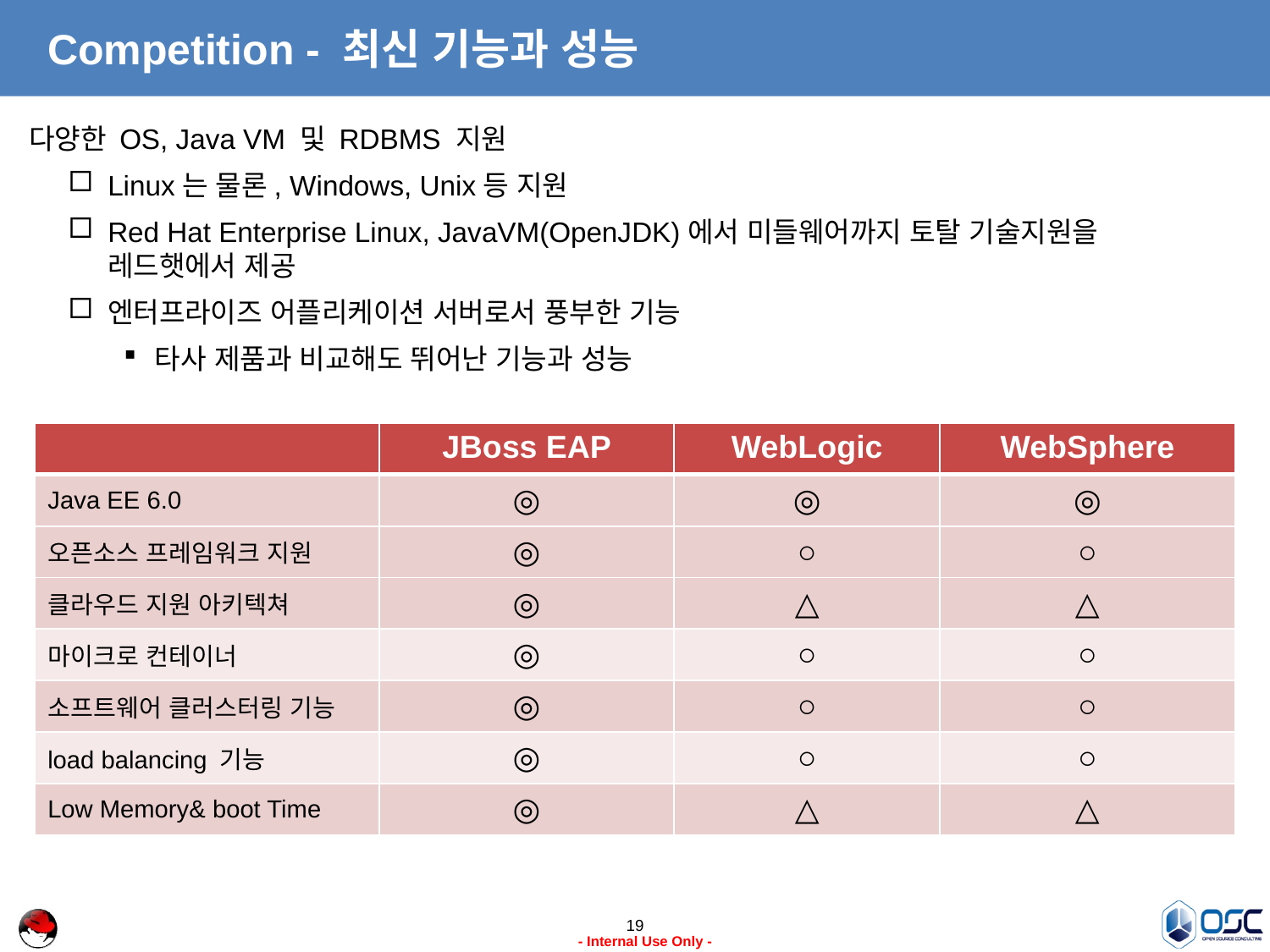

# Competition - 최신 기능과 성능
다양한 OS, Java VM 및 RDBMS 지원
Linux는 물론, Windows, Unix등 지원
Red Hat Enterprise Linux, JavaVM(OpenJDK)에서 미들웨어까지 토탈 기술지원을 레드햇에서 제공
엔터프라이즈 어플리케이션 서버로서 풍부한 기능
타사 제품과 비교해도 뛰어난 기능과 성능
|  | JBoss EAP | WebLogic | WebSphere |
| --- | --- | --- | --- |
| Java EE 6.0 | ◎ | ◎ | ◎ |
| 오픈소스 프레임워크 지원 | ◎ | ○ | ○ |
| 클라우드 지원 아키텍쳐 | ◎ | △ | △ |
| 마이크로 컨테이너 | ◎ | ○ | ○ |
| 소프트웨어 클러스터링 기능 | ◎ | ○ | ○ |
| load balancing 기능 | ◎ | ○ | ○ |
| Low Memory& boot Time | ◎ | △ | △ |